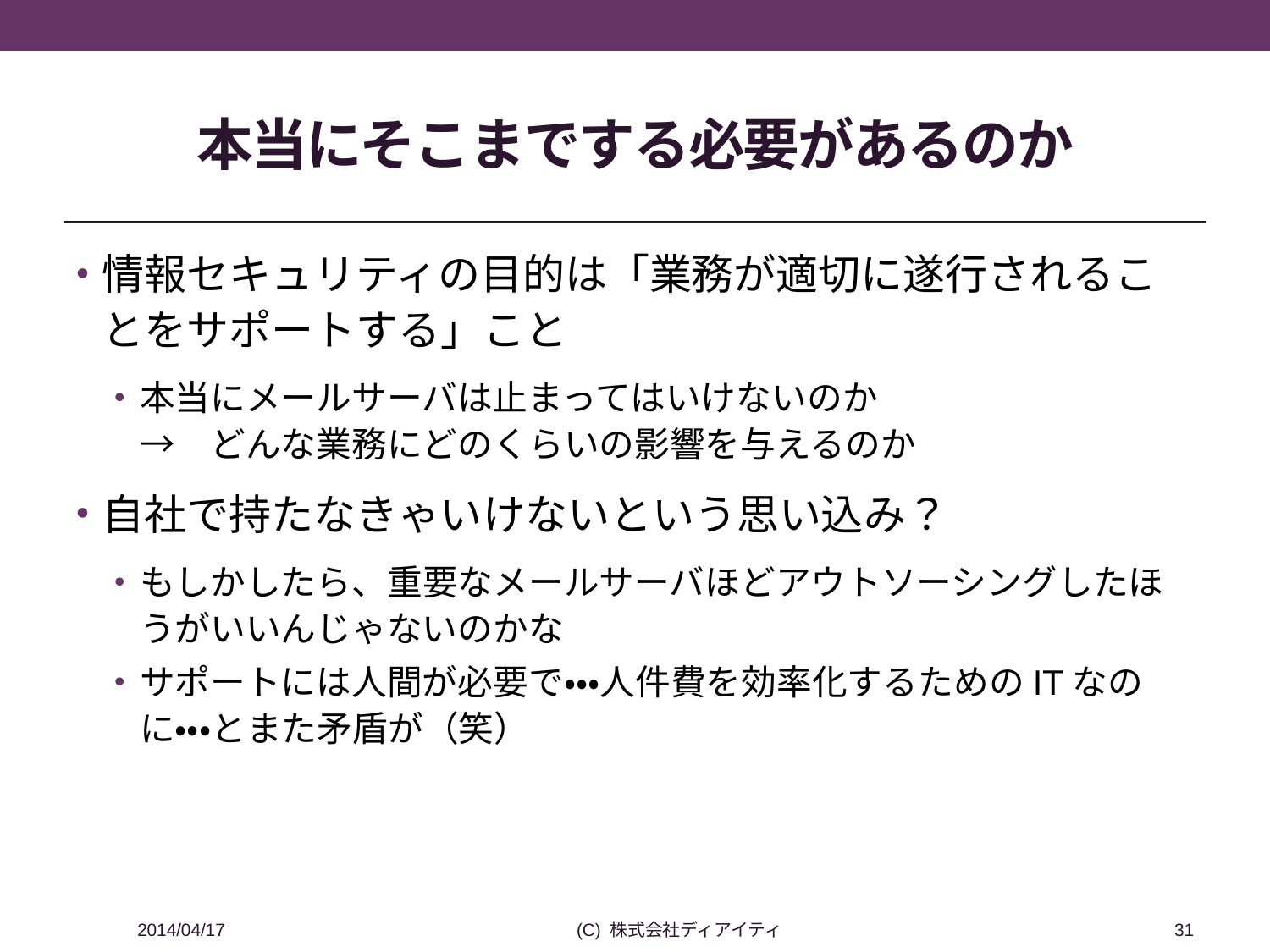

# 本当にそこまでする必要があるのか
情報セキュリティの目的は「業務が適切に遂行されることをサポートする」こと
本当にメールサーバは止まってはいけないのか
→　どんな業務にどのくらいの影響を与えるのか
自社で持たなきゃいけないという思い込み？
もしかしたら、重要なメールサーバほどアウトソーシングしたほうがいいんじゃないのかな
サポートには人間が必要で・・・人件費を効率化するためのITなのに・・・とまた矛盾が（笑）

2014/04/17
(C) 株式会社ディアイティ
31